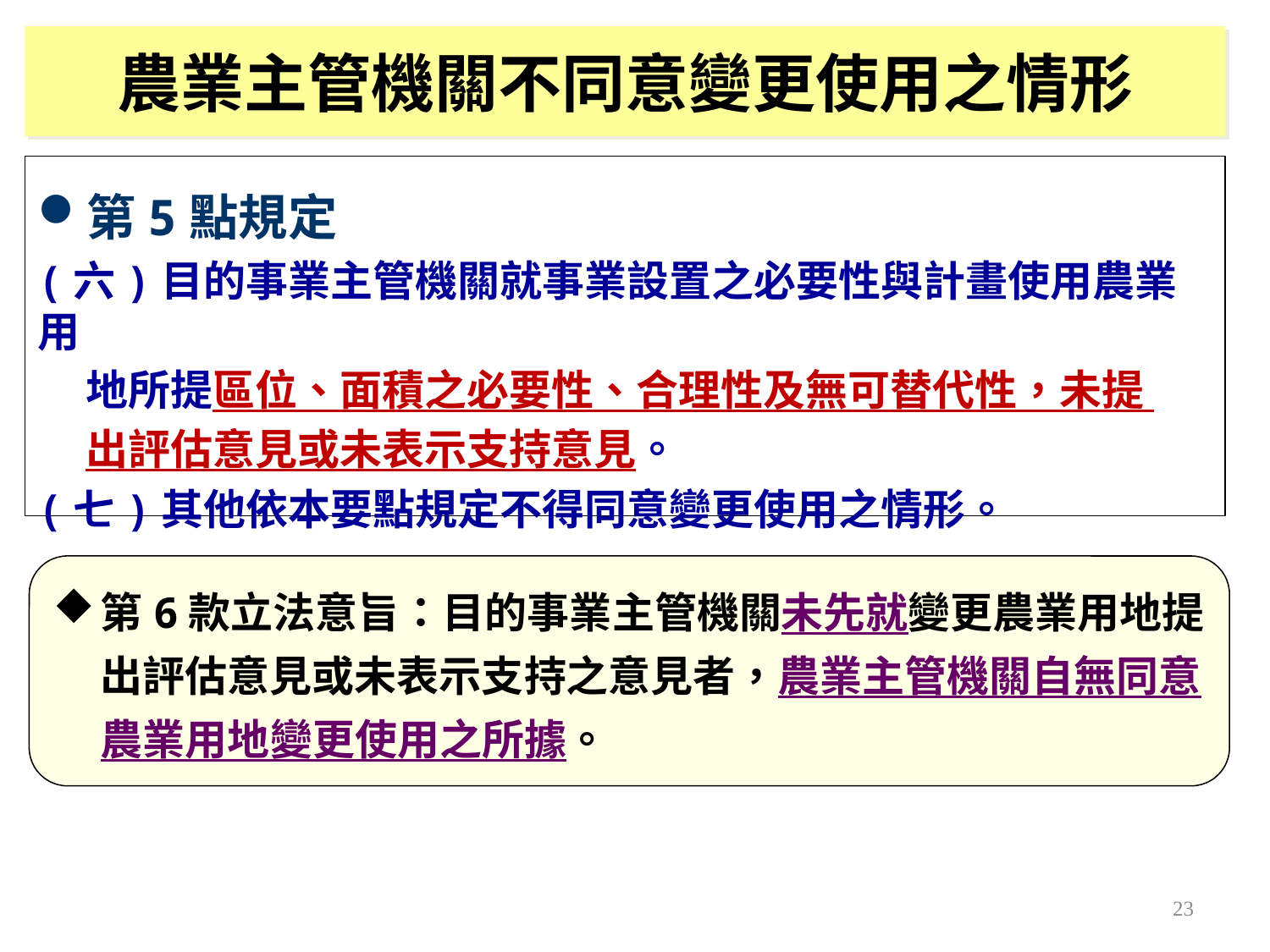

農業主管機關不同意變更使用之情形
第5點規定
(六)目的事業主管機關就事業設置之必要性與計畫使用農業用
    地所提區位、面積之必要性、合理性及無可替代性，未提
    出評估意見或未表示支持意見。
(七)其他依本要點規定不得同意變更使用之情形。
第6款立法意旨：目的事業主管機關未先就變更農業用地提出評估意見或未表示支持之意見者，農業主管機關自無同意農業用地變更使用之所據。
23